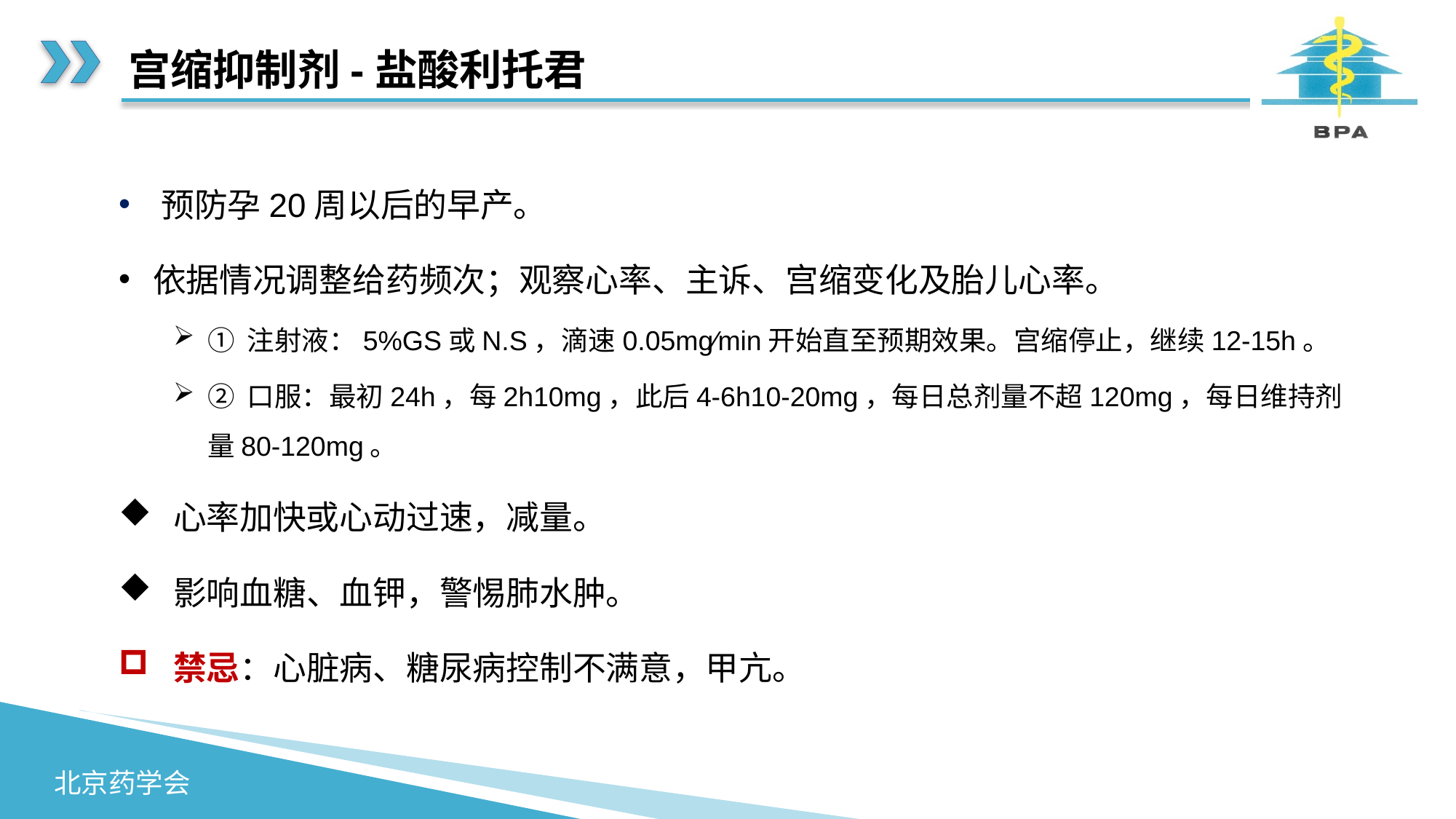

# 宫缩抑制剂-盐酸利托君
   预防孕20周以后的早产。
依据情况调整给药频次；观察心率、主诉、宫缩变化及胎儿心率。
① 注射液：5%GS或N.S，滴速0.05mg∕min开始直至预期效果。宫缩停止，继续12-15h。
② 口服：最初24h，每2h10mg，此后4-6h10-20mg，每日总剂量不超120mg，每日维持剂量80-120mg。
心率加快或心动过速，减量。
影响血糖、血钾，警惕肺水肿。
禁忌：心脏病、糖尿病控制不满意，甲亢。